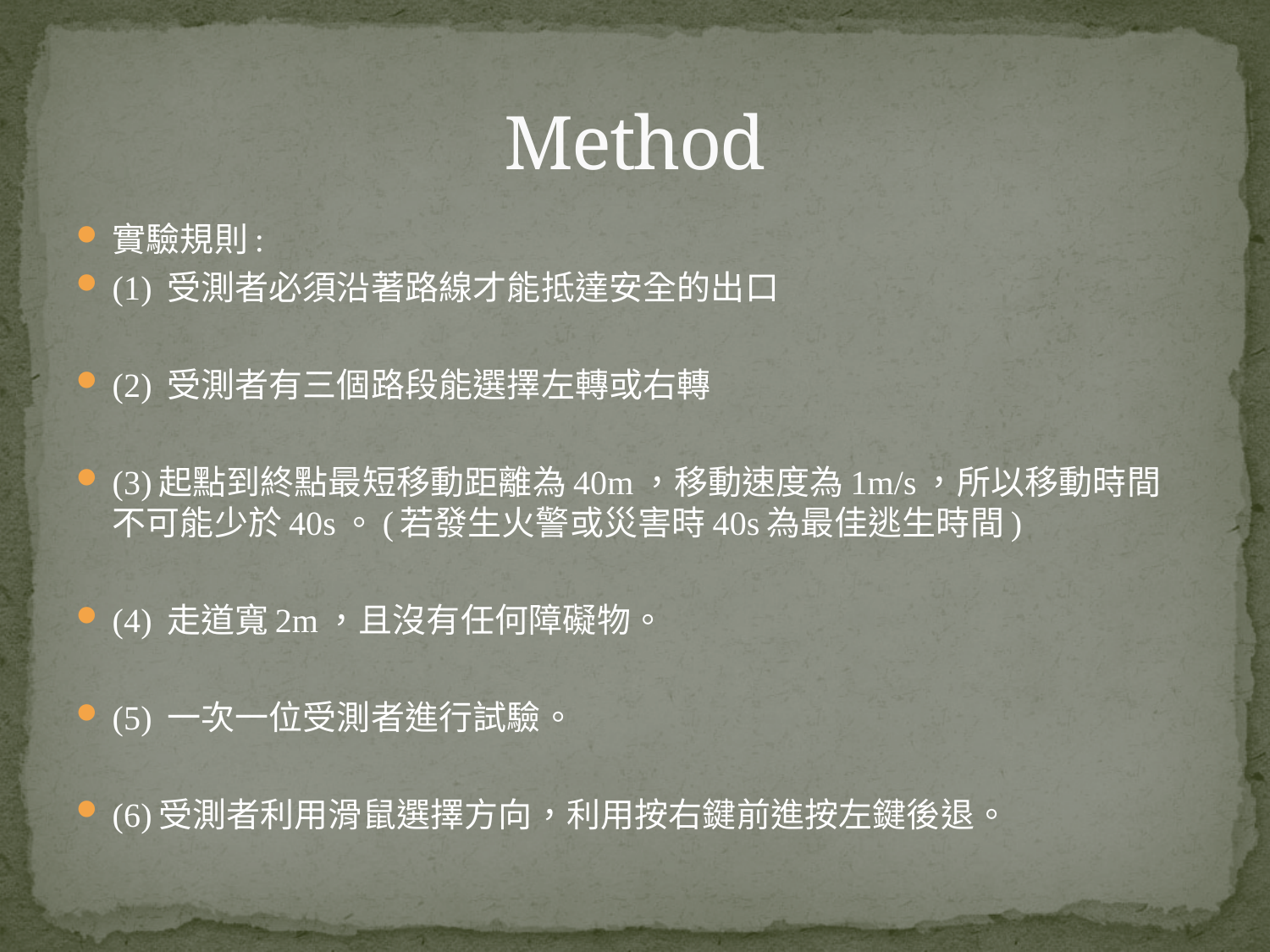

# Method
實驗規則:
(1) 受測者必須沿著路線才能抵達安全的出口

(2) 受測者有三個路段能選擇左轉或右轉

(3)起點到終點最短移動距離為40m，移動速度為1m/s，所以移動時間不可能少於40s。(若發生火警或災害時40s為最佳逃生時間)

(4) 走道寬2m，且沒有任何障礙物。

(5) 一次一位受測者進行試驗。

(6)受測者利用滑鼠選擇方向，利用按右鍵前進按左鍵後退。